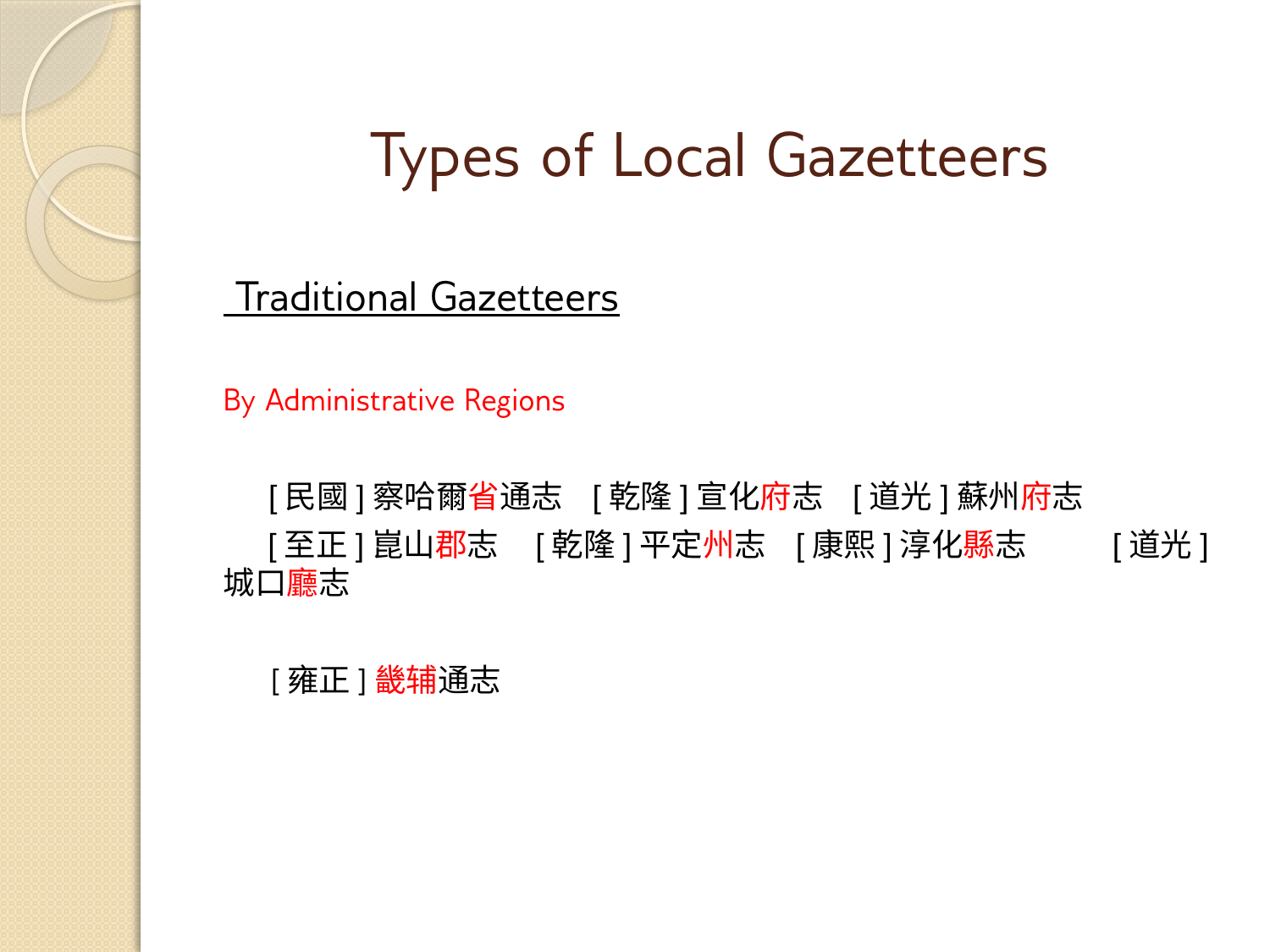

# Types of Local Gazetteers

 Traditional Gazetteers

By Administrative Regions

     [民國]察哈爾省通志   [乾隆]宣化府志   [道光]蘇州府志
     [至正]崑山郡志    [乾隆]平定州志   [康熙]淳化縣志	[道光]城口廳志

     [雍正]畿辅通志